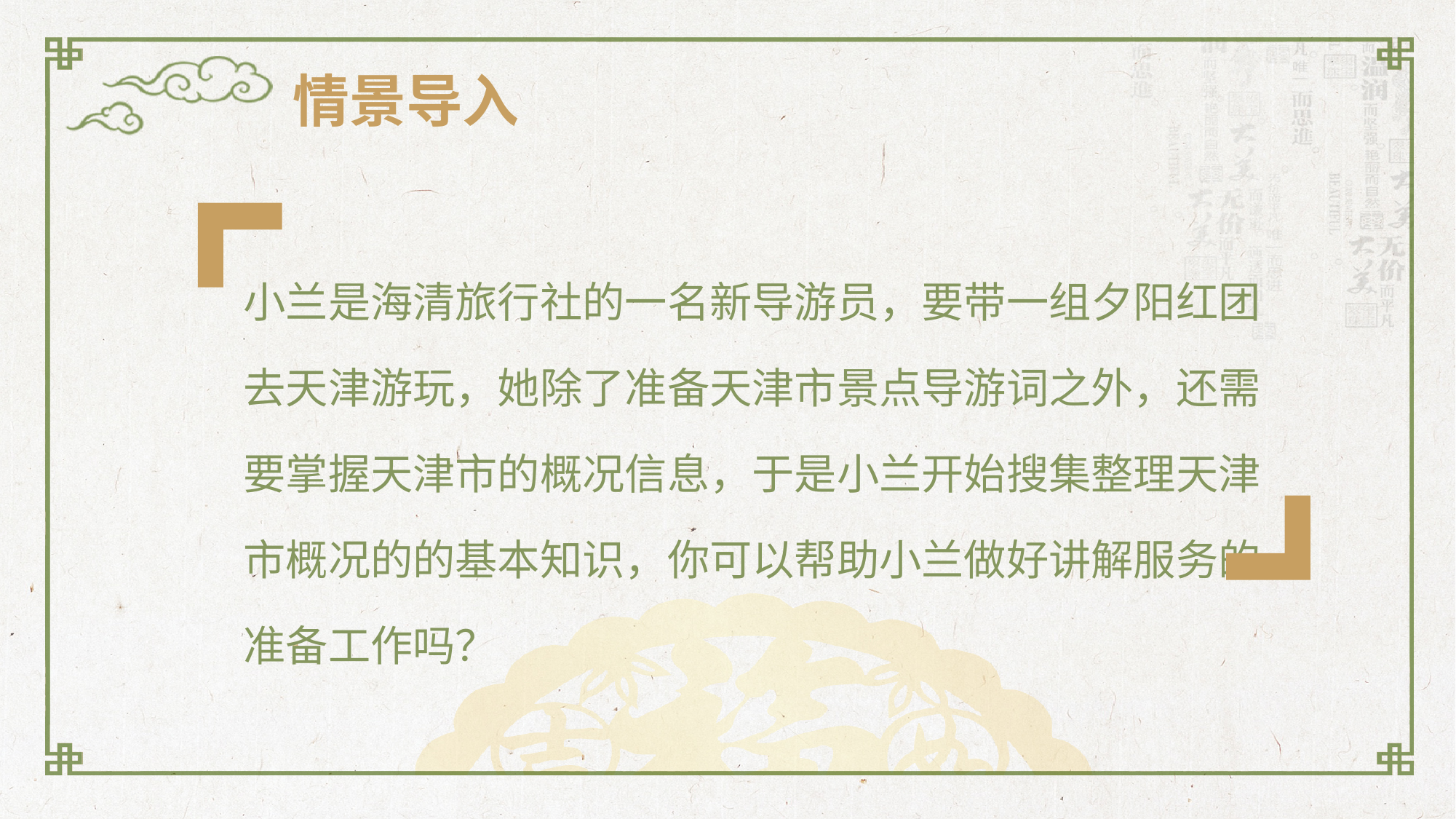

# 情景导入

小兰是海清旅行社的一名新导游员，要带一组夕阳红团去天津游玩，她除了准备天津市景点导游词之外，还需要掌握天津市的概况信息，于是小兰开始搜集整理天津市概况的的基本知识，你可以帮助小兰做好讲解服务的准备工作吗？